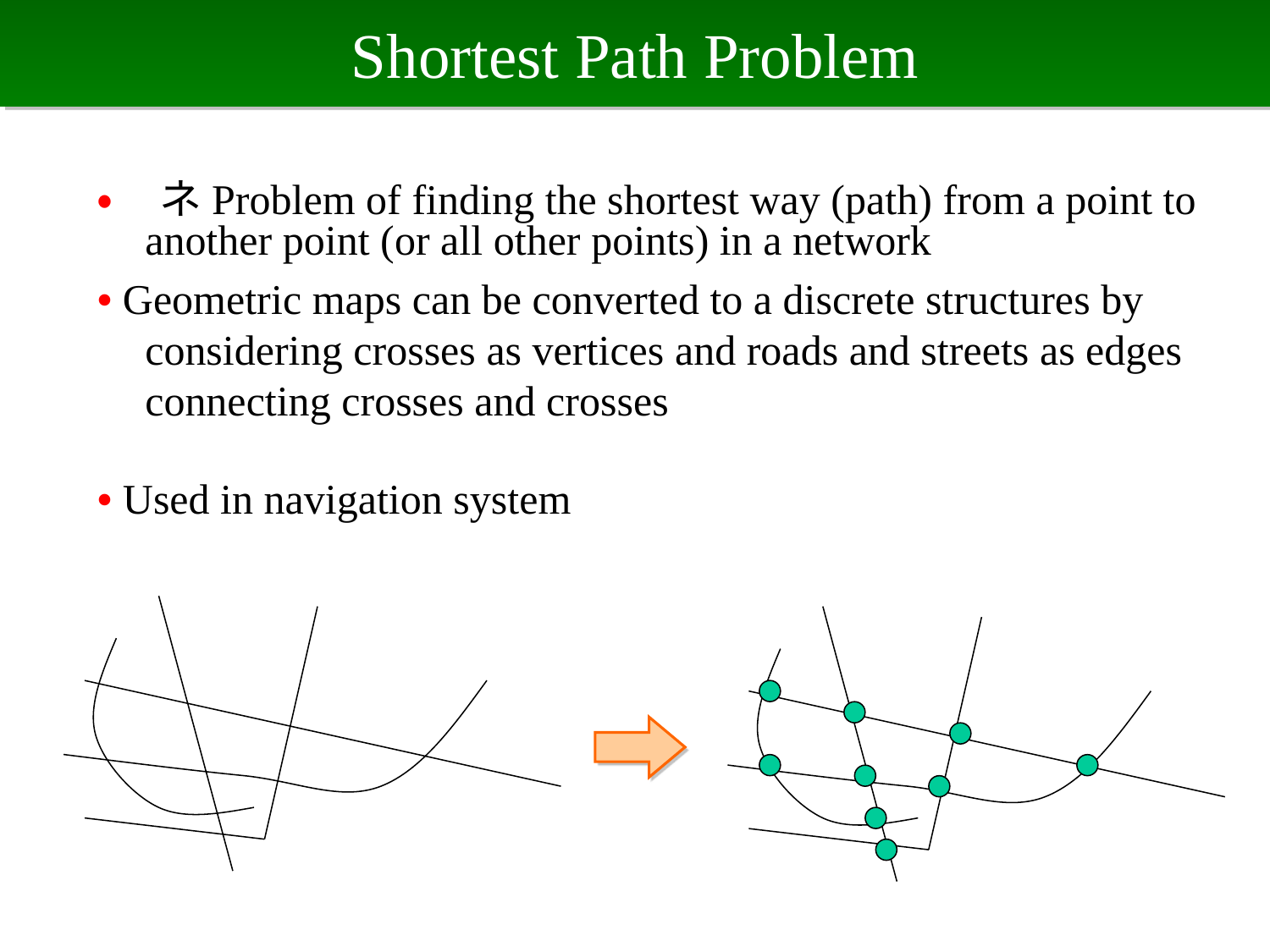

# Shortest Path Problem
• ネProblem of finding the shortest way (path) from a point to another point (or all other points) in a network
• Geometric maps can be converted to a discrete structures by considering crosses as vertices and roads and streets as edges connecting crosses and crosses

• Used in navigation system